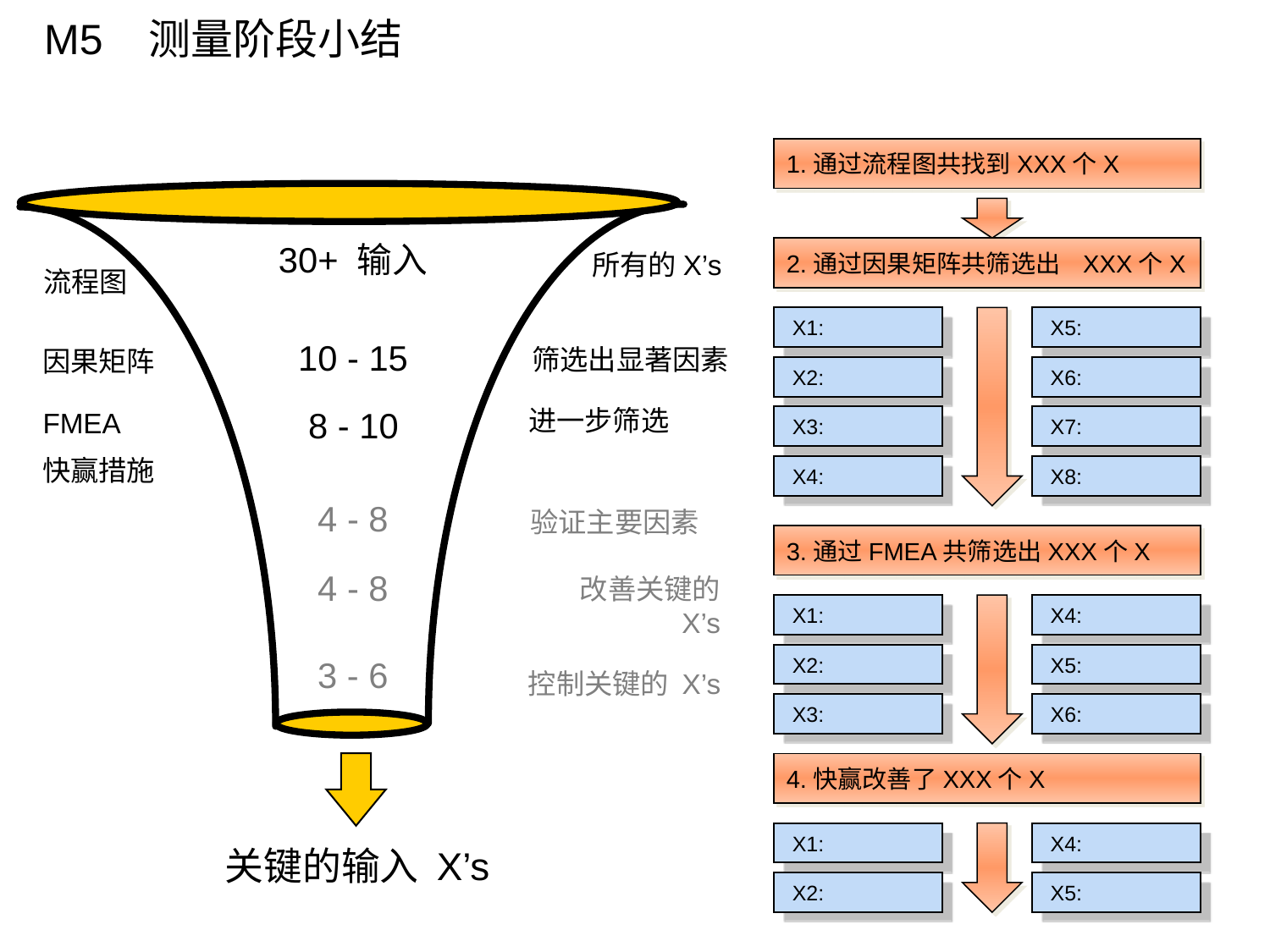

M5   测量阶段小结
1.通过流程图共找到XXX个X

30+ 输入
2.通过因果矩阵共筛选出   XXX个X
所有的X’s
流程图
 X1:

 X5:
10 - 15
筛选出显著因素
因果矩阵
 X2:
 X6:
8 - 10
进一步筛选
FMEA
 X3:
 X7:
快赢措施
 X4:
 X8:
4 - 8
验证主要因素
3.通过FMEA共筛选出XXX个X
4 - 8
改善关键的 X’s
 X1:

 X4:
 X2:
 X5:
3 - 6
控制关键的 X’s
 X3:
 X6:

4.快赢改善了XXX个X
 X1:

 X4:
关键的输入 X’s
 X2:
 X5: